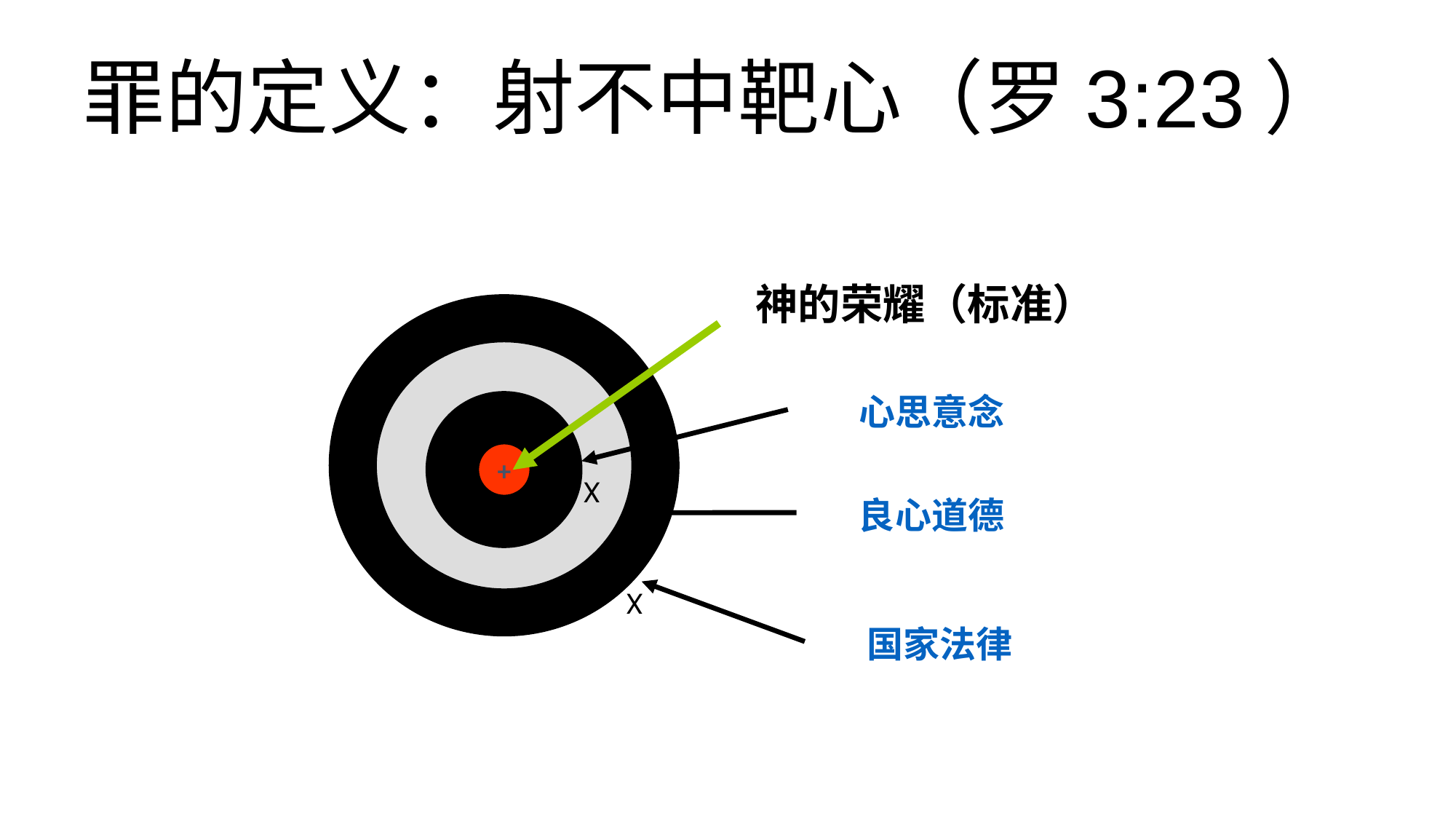

# 罪的定义：射不中靶心（罗3:23）

神的荣耀（标准）

心思意念

+
X
良心道德

X
X

国家法律